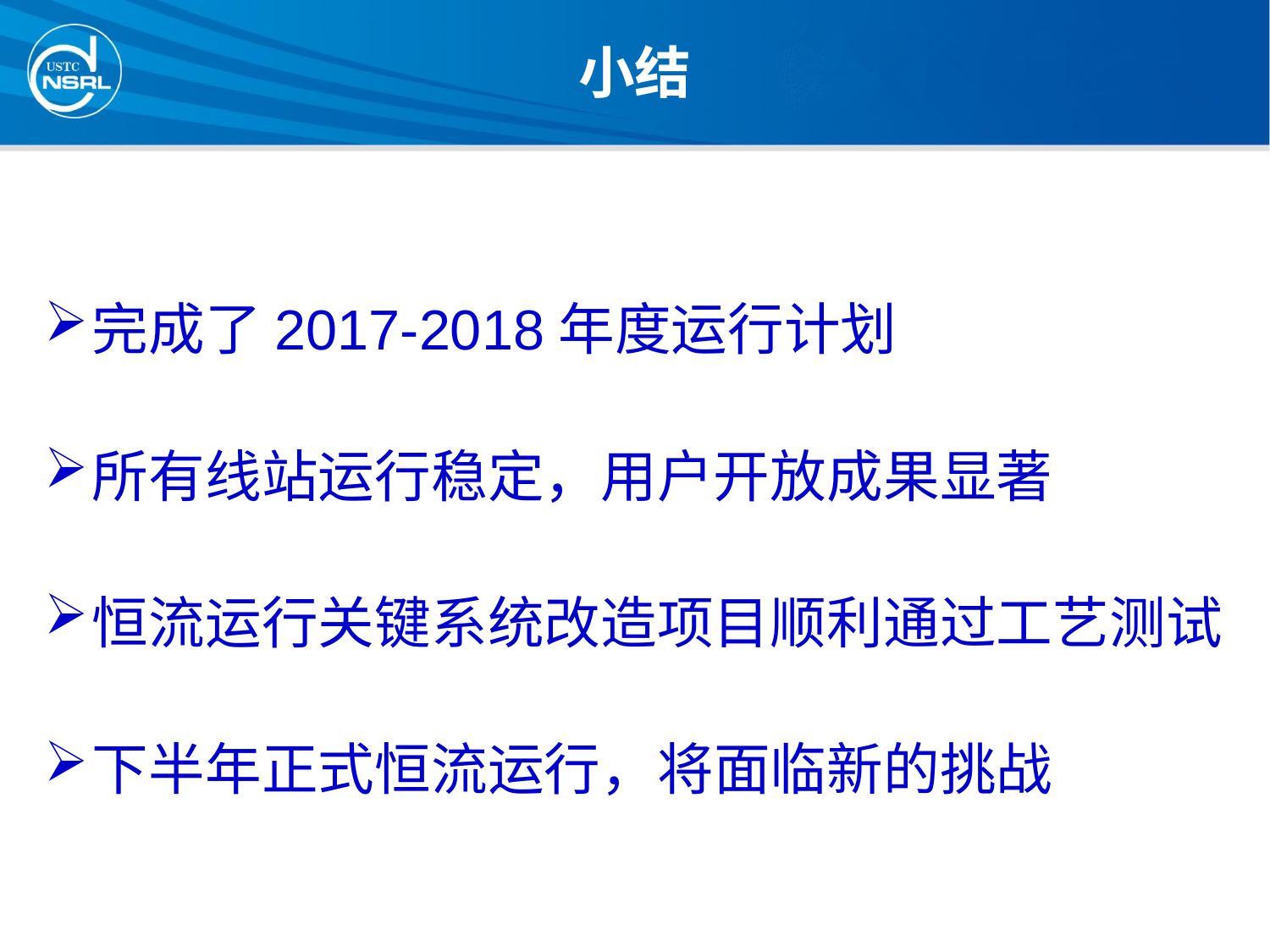

# 小结
完成了2017-2018年度运行计划
所有线站运行稳定，用户开放成果显著
恒流运行关键系统改造项目顺利通过工艺测试
下半年正式恒流运行，将面临新的挑战